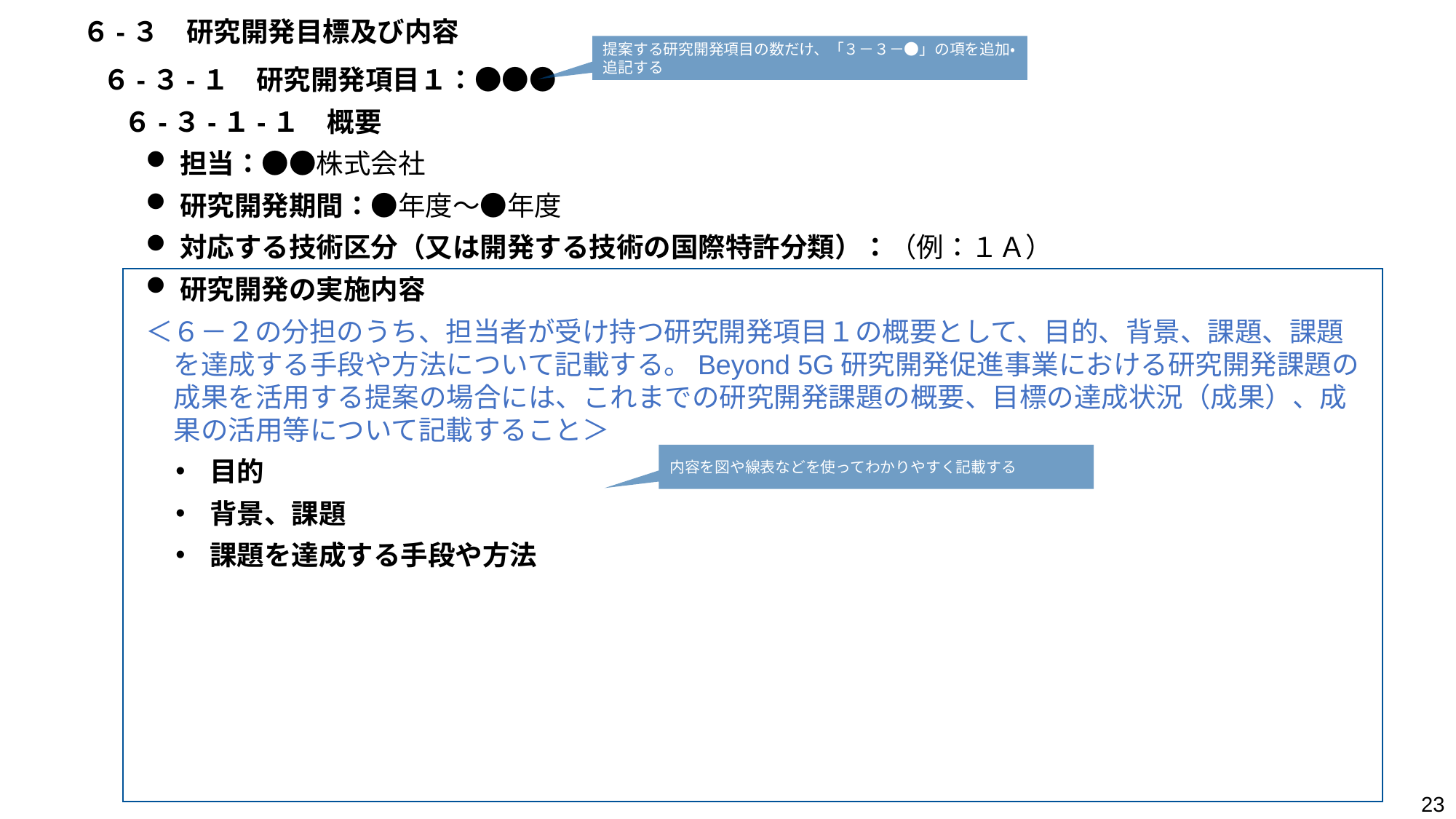

６-３　研究開発目標及び内容
提案する研究開発項目の数だけ、「３－３－●」の項を追加・追記する
６-３-１　研究開発項目１：●●●
６-３-１-１　概要
担当：●●株式会社
研究開発期間：●年度～●年度
対応する技術区分（又は開発する技術の国際特許分類）：（例：１Ａ）
研究開発の実施内容
＜６－２の分担のうち、担当者が受け持つ研究開発項目１の概要として、目的、背景、課題、課題を達成する手段や方法について記載する。Beyond 5G研究開発促進事業における研究開発課題の成果を活用する提案の場合には、これまでの研究開発課題の概要、目標の達成状況（成果）、成果の活用等について記載すること＞
目的
背景、課題
課題を達成する手段や方法

内容を図や線表などを使ってわかりやすく記載する